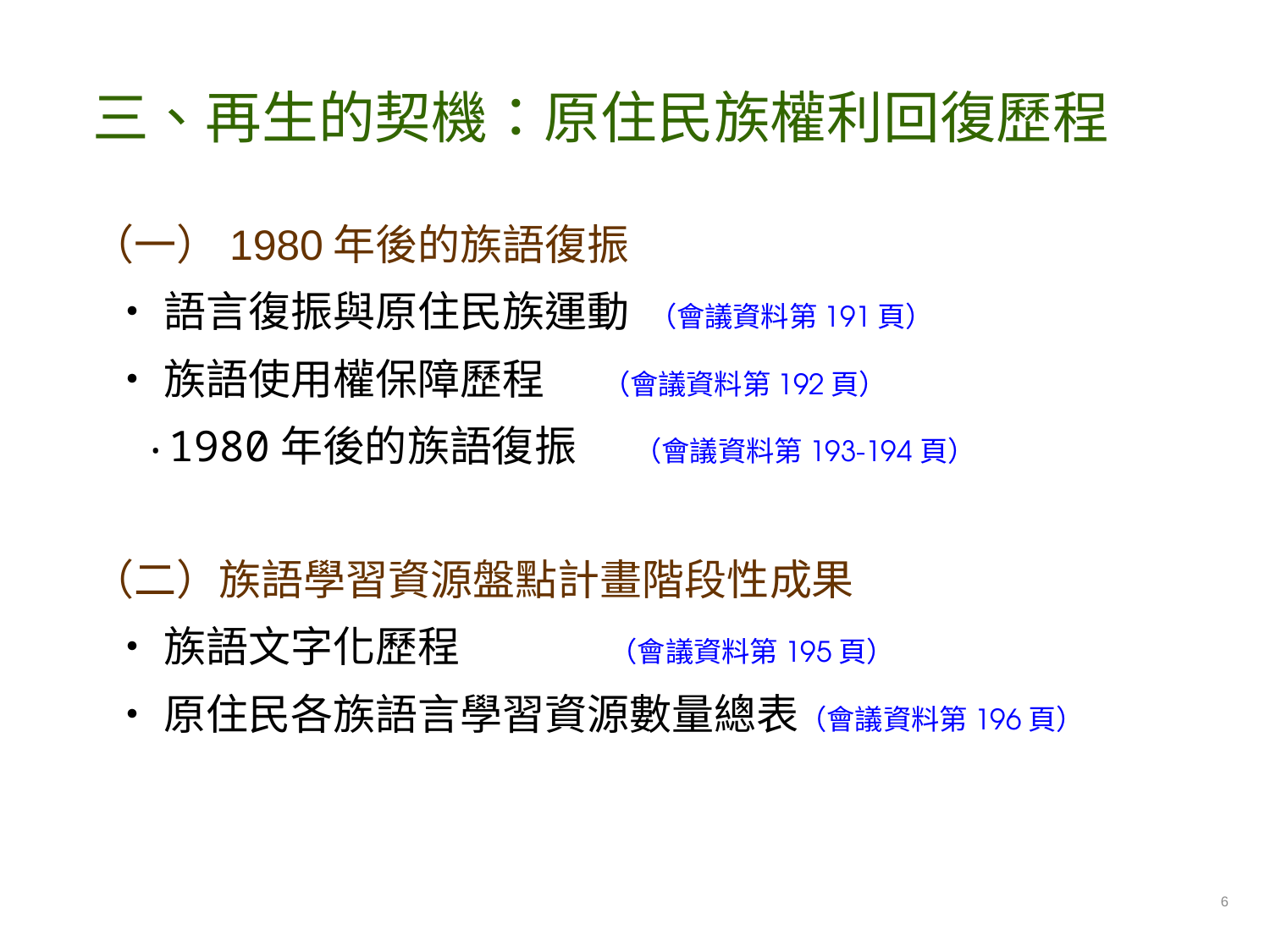

三、再生的契機：原住民族權利回復歷程
（一）1980年後的族語復振
  ‧語言復振與原住民族運動  （會議資料第191頁）
  ‧族語使用權保障歷程      （會議資料第192頁）
  ‧1980年後的族語復振      （會議資料第193-194頁）

（二）族語學習資源盤點計畫階段性成果
  ‧族語文字化歷程                       （會議資料第195頁）
  ‧原住民各族語言學習資源數量總表（會議資料第196頁）

6